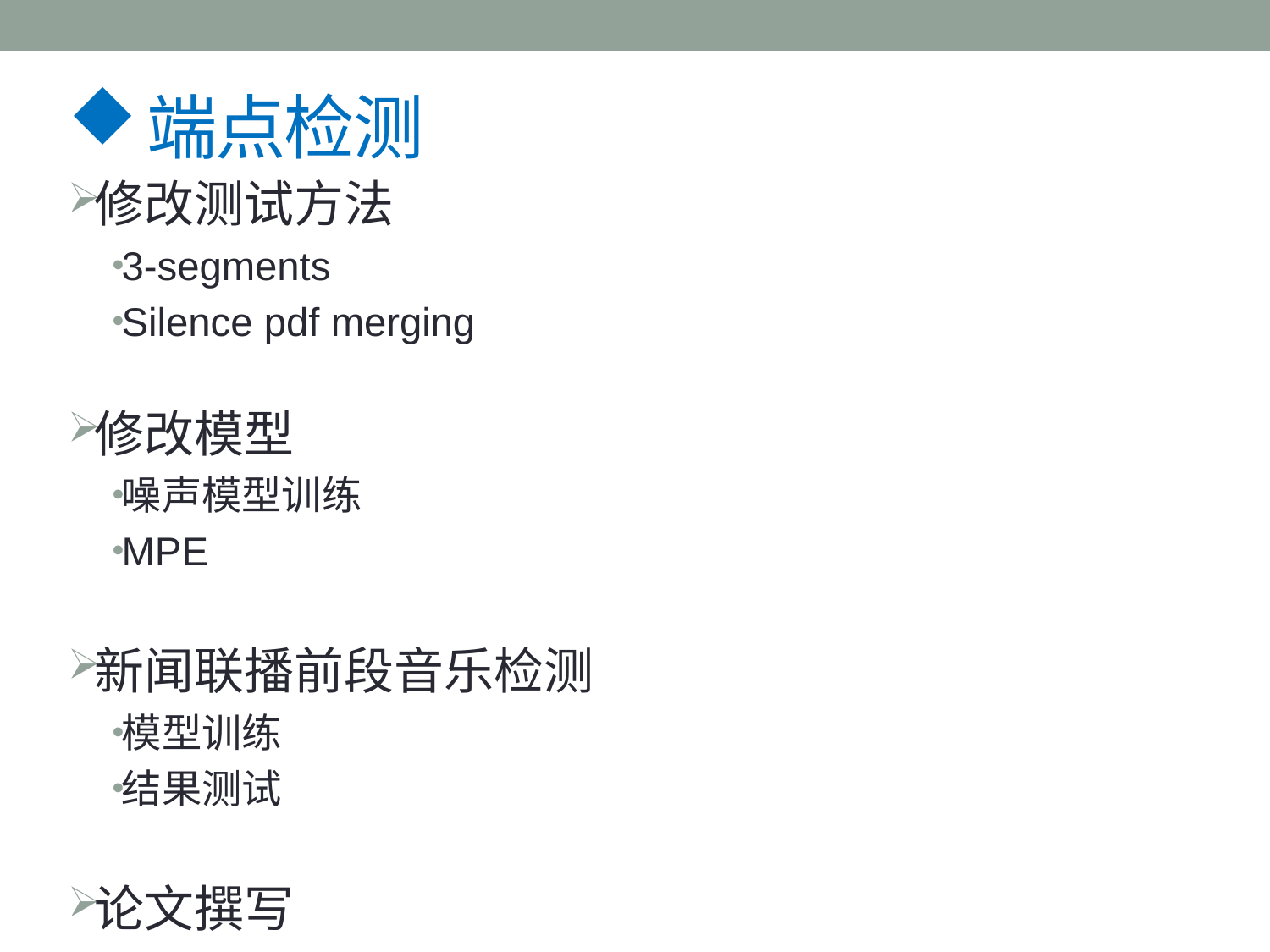

# 端点检测
修改测试方法
3-segments
Silence pdf merging

修改模型
噪声模型训练
MPE

新闻联播前段音乐检测
模型训练
结果测试

论文撰写